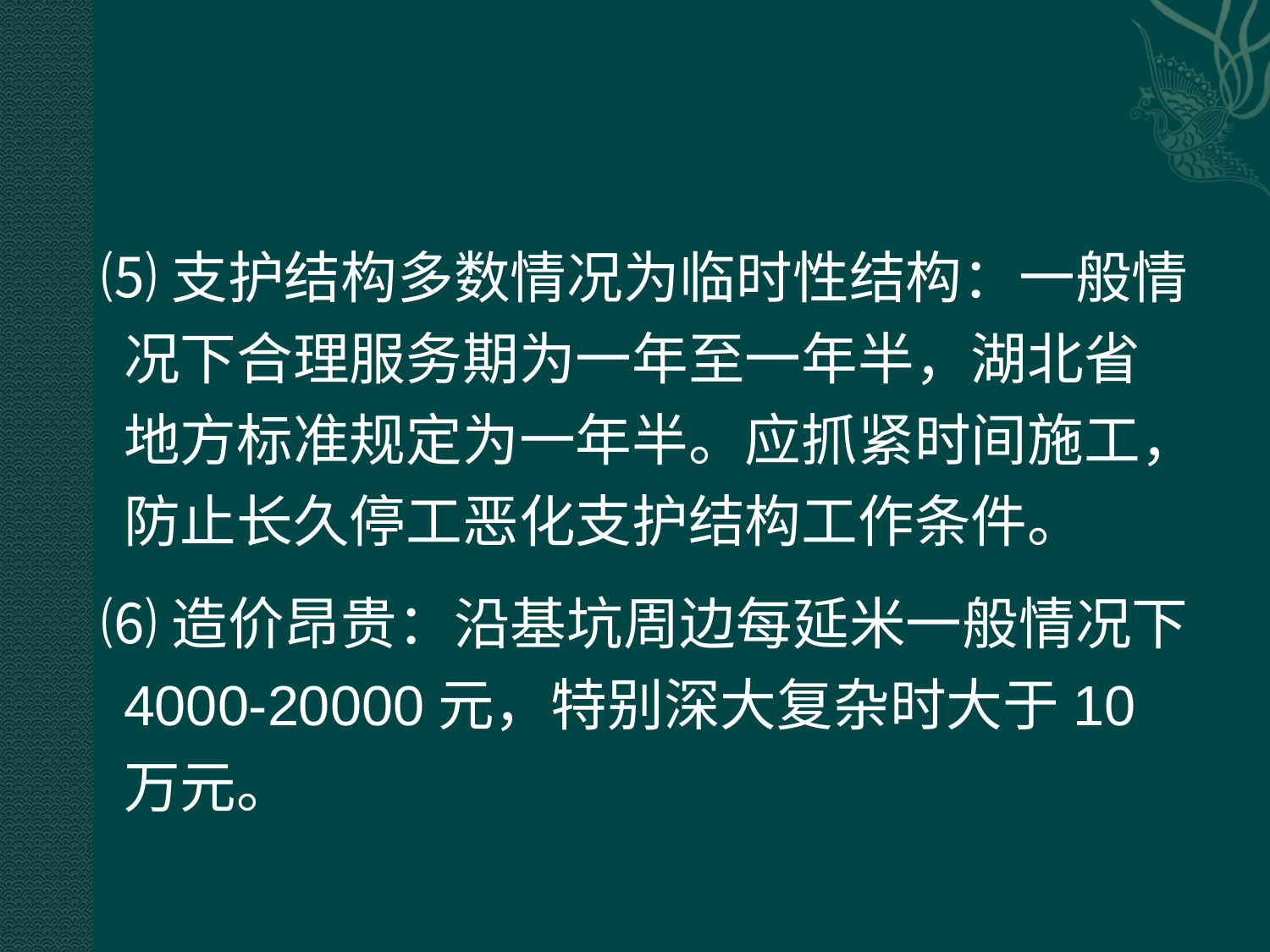

#
  ⑸支护结构多数情况为临时性结构：一般情况下合理服务期为一年至一年半，湖北省地方标准规定为一年半。应抓紧时间施工，防止长久停工恶化支护结构工作条件。
  ⑹造价昂贵：沿基坑周边每延米一般情况下4000-20000元，特别深大复杂时大于10万元。